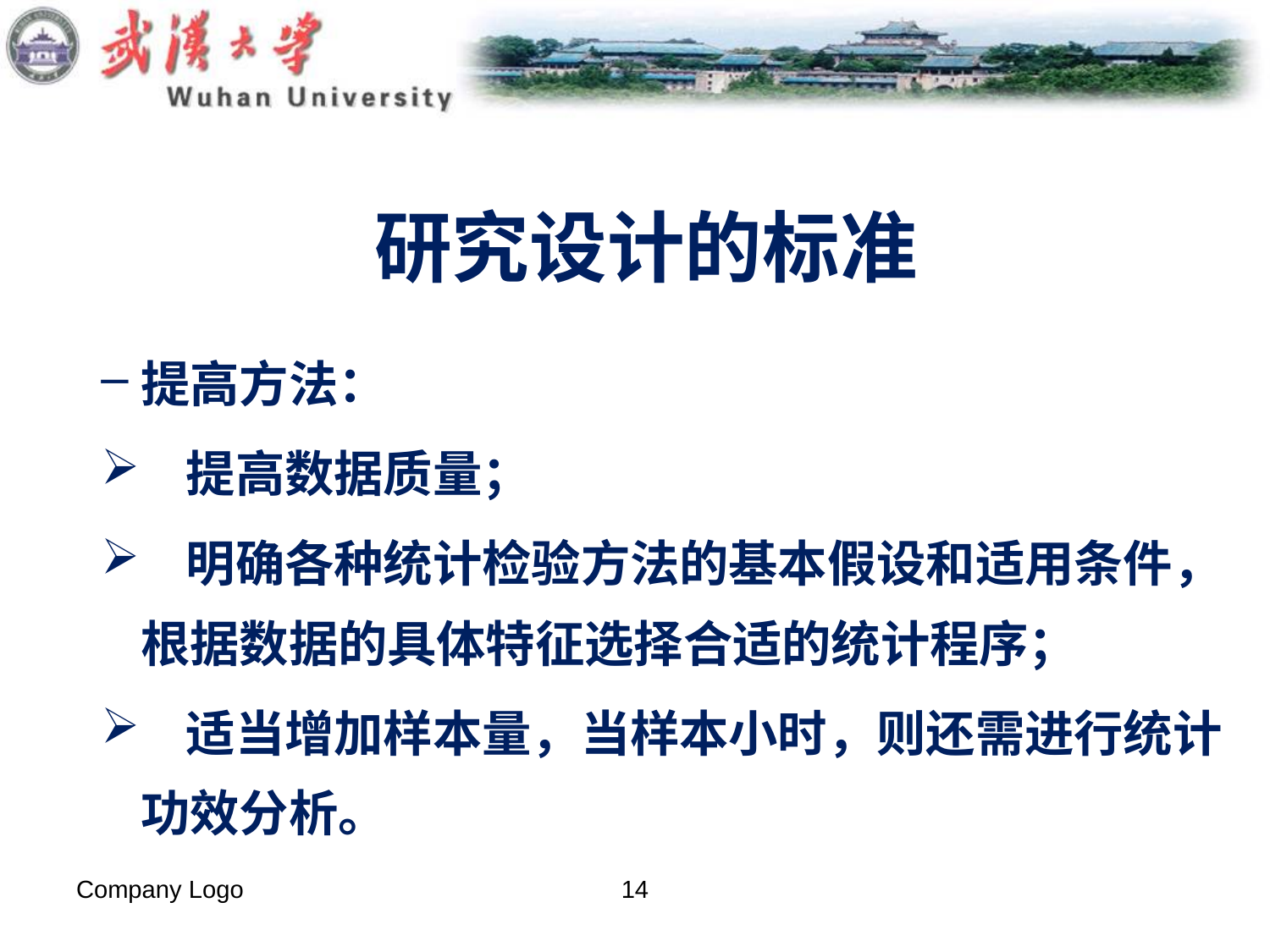

# 研究设计的标准
提高方法：
   提高数据质量；
   明确各种统计检验方法的基本假设和适用条件， 根据数据的具体特征选择合适的统计程序；
   适当增加样本量，当样本小时，则还需进行统计功效分析。
Company Logo
14